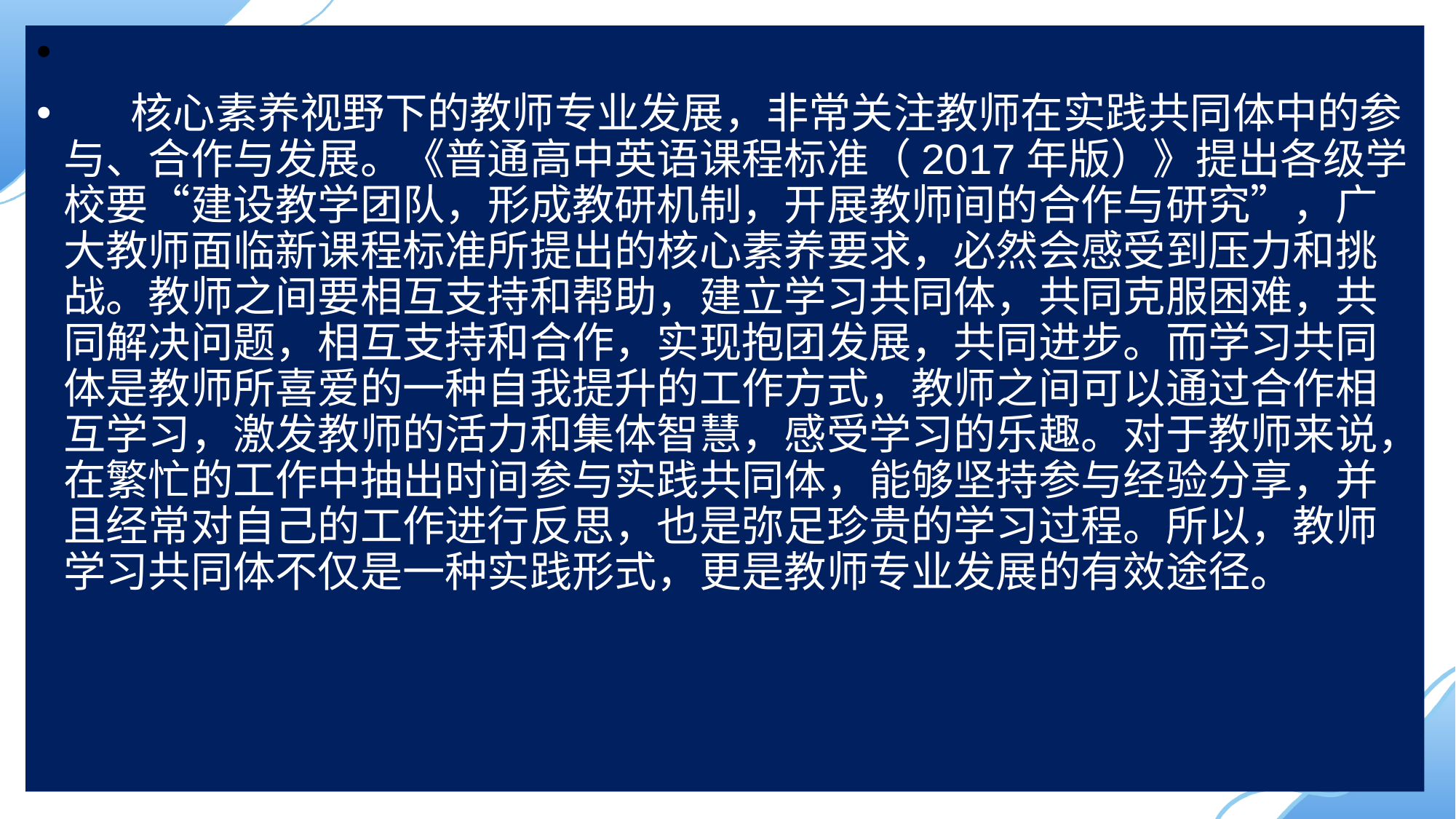

核心素养视野下的教师专业发展，非常关注教师在实践共同体中的参与、合作与发展。《普通高中英语课程标准（2017年版）》提出各级学校要“建设教学团队，形成教研机制，开展教师间的合作与研究”，广大教师面临新课程标准所提出的核心素养要求，必然会感受到压力和挑战。教师之间要相互支持和帮助，建立学习共同体，共同克服困难，共同解决问题，相互支持和合作，实现抱团发展，共同进步。而学习共同体是教师所喜爱的一种自我提升的工作方式，教师之间可以通过合作相互学习，激发教师的活力和集体智慧，感受学习的乐趣。对于教师来说，在繁忙的工作中抽出时间参与实践共同体，能够坚持参与经验分享，并且经常对自己的工作进行反思，也是弥足珍贵的学习过程。所以，教师学习共同体不仅是一种实践形式，更是教师专业发展的有效途径。